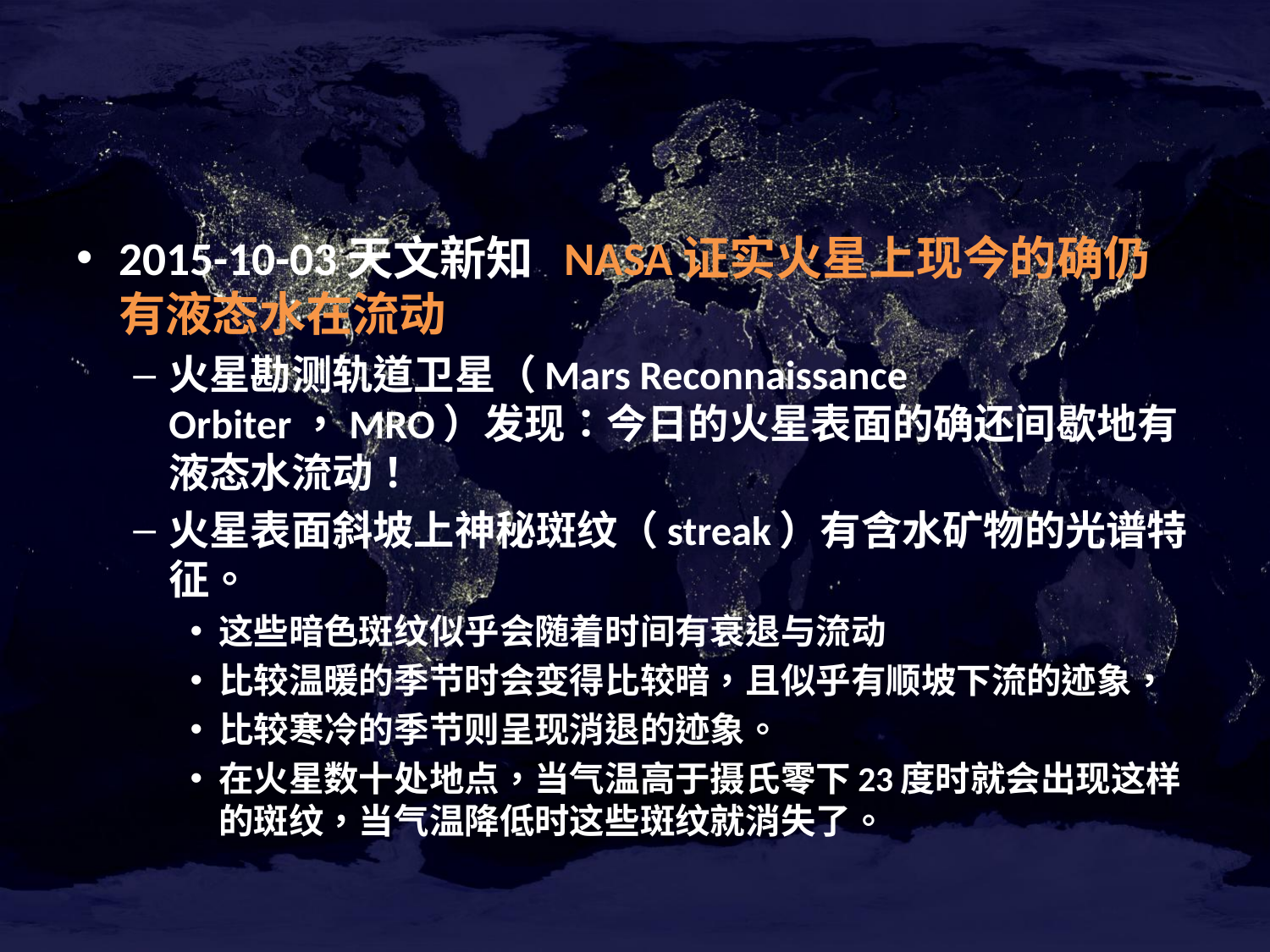

#
2015-10-03天文新知  NASA证实火星上现今的确仍有液态水在流动
火星勘测轨道卫星（Mars Reconnaissance Orbiter，MRO）发现：今日的火星表面的确还间歇地有液态水流动！
火星表面斜坡上神秘斑纹（streak）有含水矿物的光谱特征。
这些暗色斑纹似乎会随着时间有衰退与流动
比较温暖的季节时会变得比较暗，且似乎有顺坡下流的迹象，
比较寒冷的季节则呈现消退的迹象。
在火星数十处地点，当气温高于摄氏零下23度时就会出现这样的斑纹，当气温降低时这些斑纹就消失了。